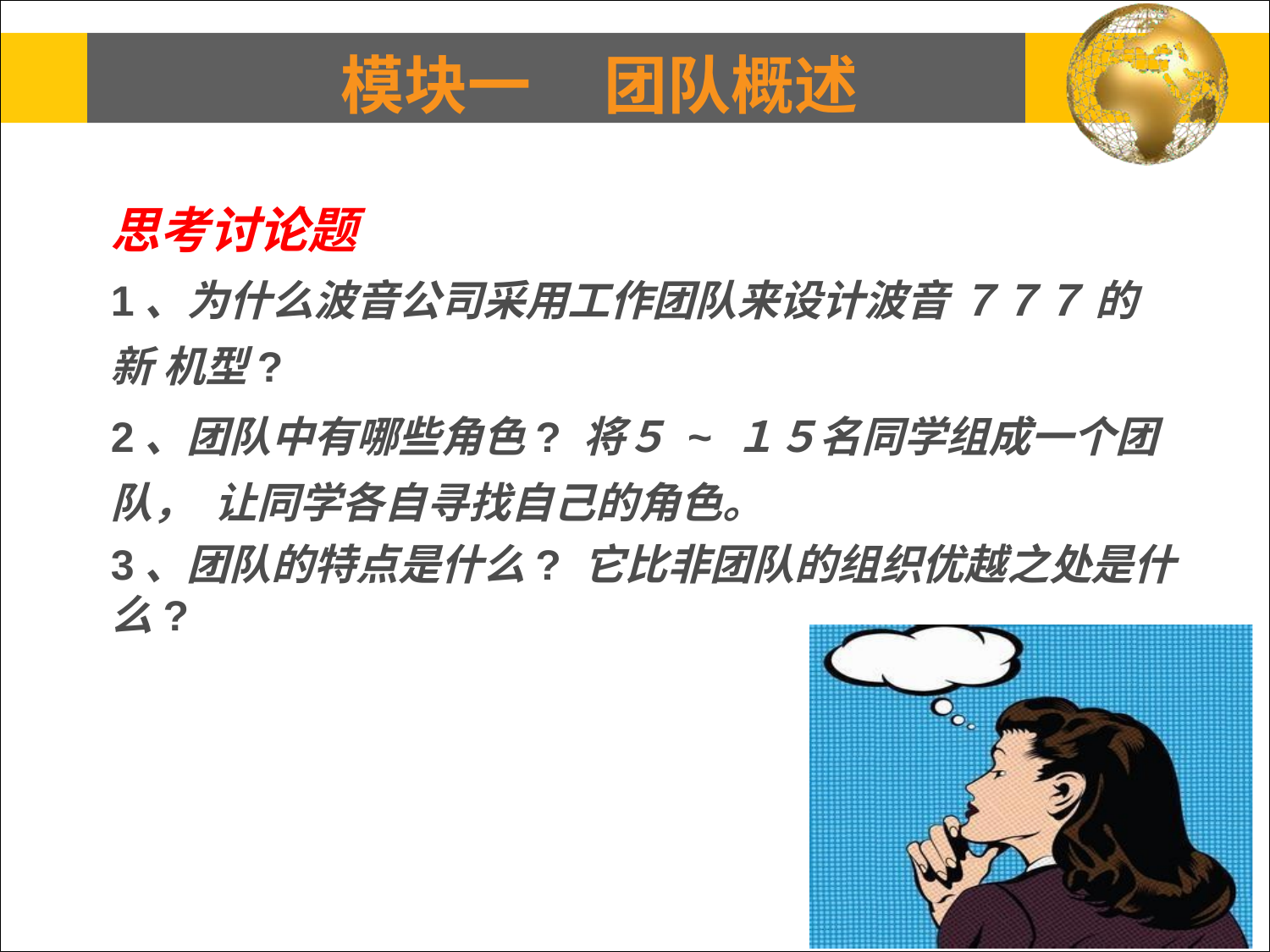

# 模块一	团队概述
思考讨论题
1、为什么波音公司采用工作团队来设计波音 ７７７ 的新 机型?
2、团队中有哪些角色? 将５ ~ １５名同学组成一个团队，  让同学各自寻找自己的角色。
3、团队的特点是什么? 它比非团队的组织优越之处是什么?